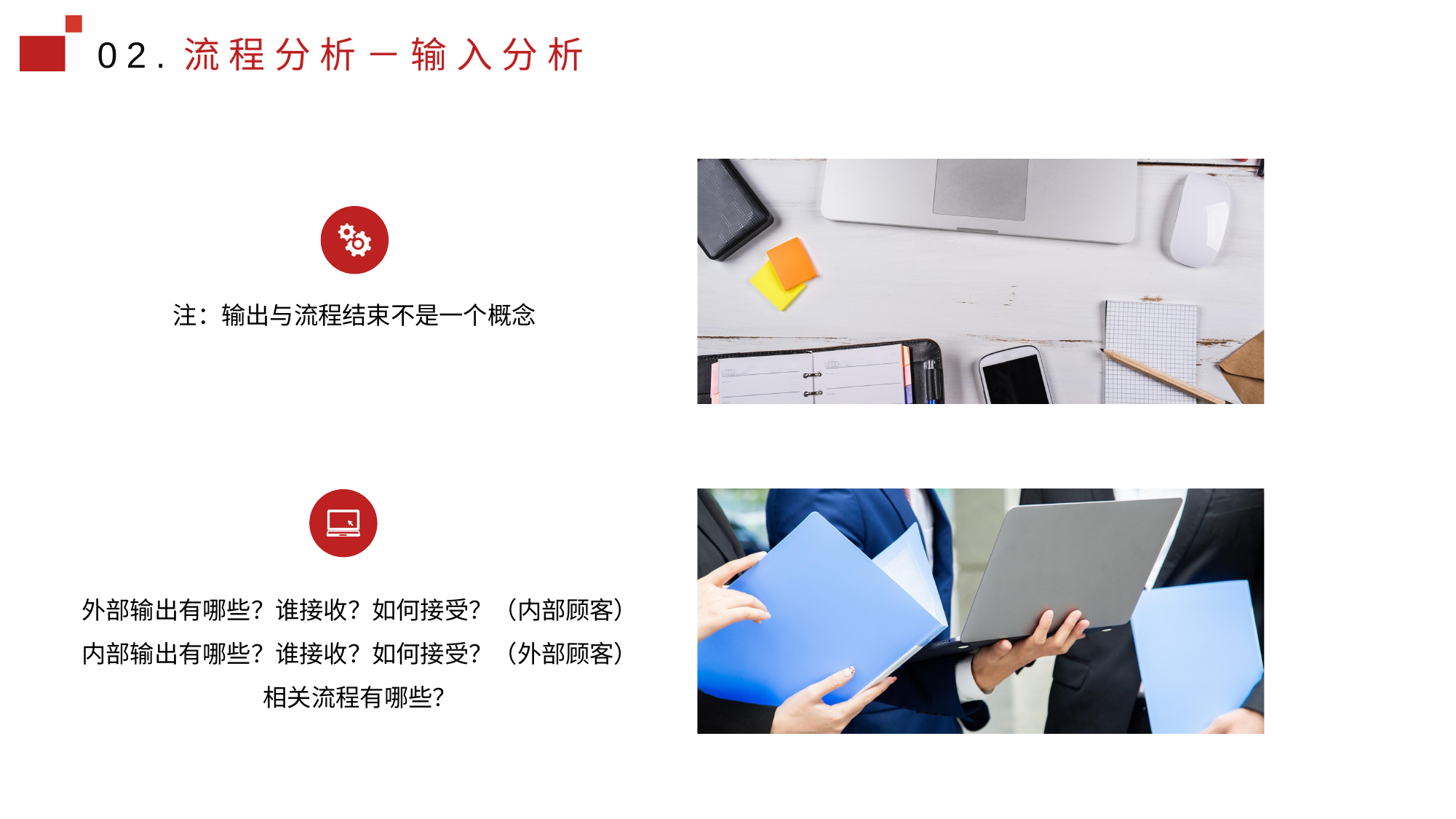

02.流程分析－输入分析

注：输出与流程结束不是一个概念

外部输出有哪些？谁接收？如何接受？（内部顾客）
内部输出有哪些？谁接收？如何接受？（外部顾客）
相关流程有哪些？